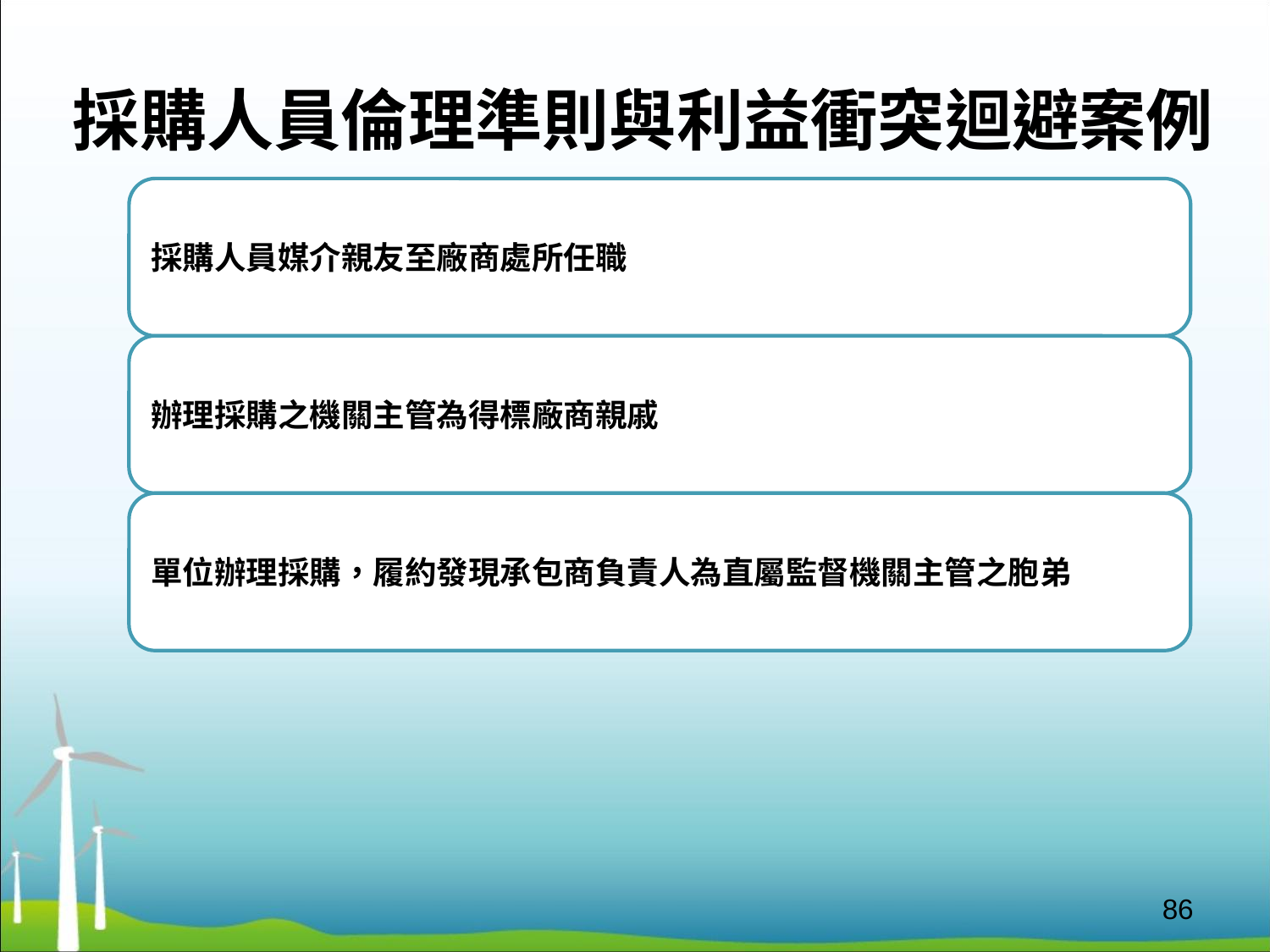

# 採購人員倫理準則與利益衝突迴避案例
採購人員媒介親友至廠商處所任職
辦理採購之機關主管為得標廠商親戚
單位辦理採購，履約發現承包商負責人為直屬監督機關主管之胞弟
86